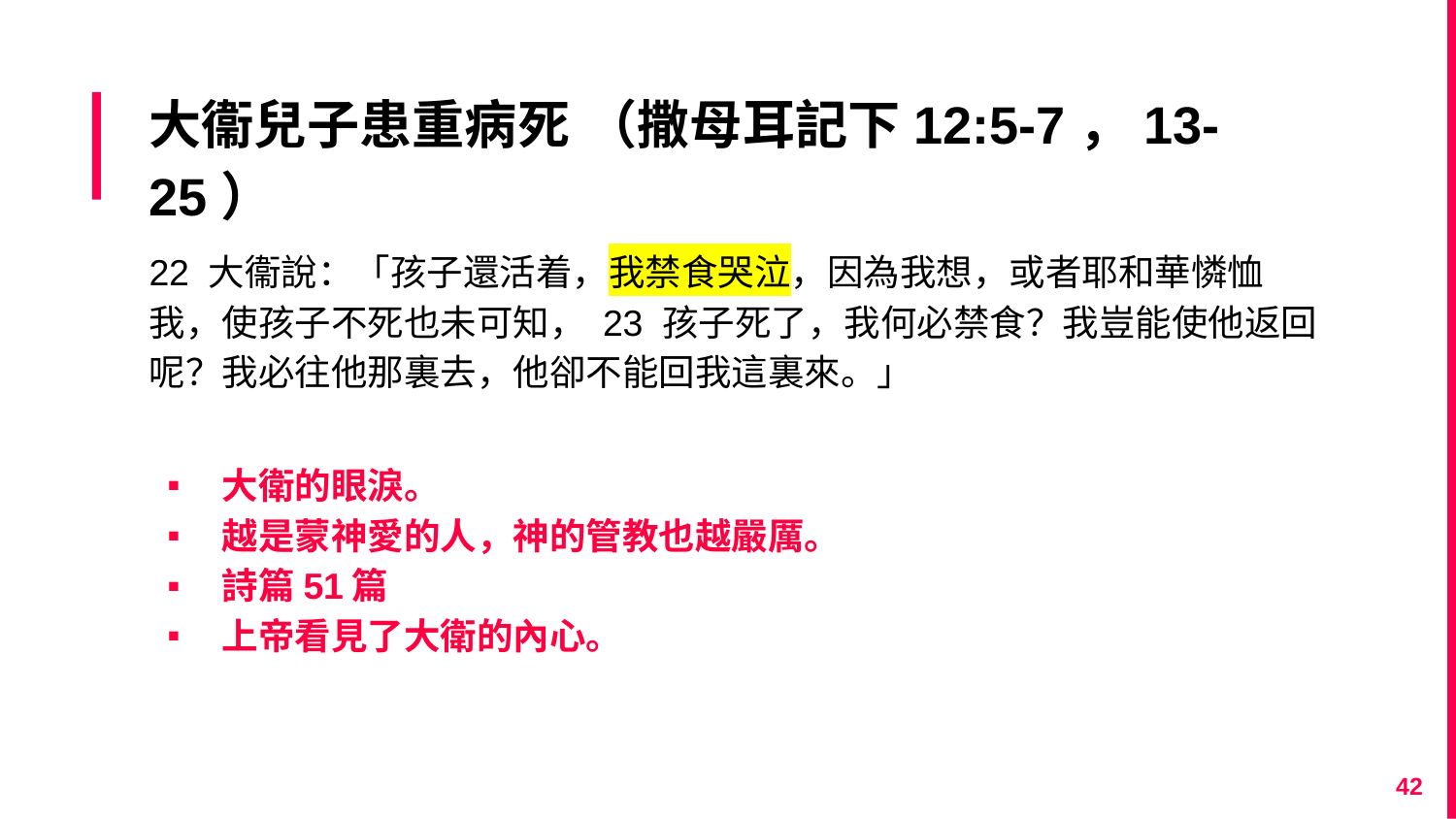

# 大衞兒子患重病死 （撒母耳記下12:5-7，13-25）
22 大衞說：「孩子還活着，我禁食哭泣，因為我想，或者耶和華憐恤我，使孩子不死也未可知， 23 孩子死了，我何必禁食？我豈能使他返回呢？我必往他那裏去，他卻不能回我這裏來。」

大衛的眼淚。
越是蒙神愛的人，神的管教也越嚴厲。
詩篇51篇
上帝看見了大衛的內心。

42